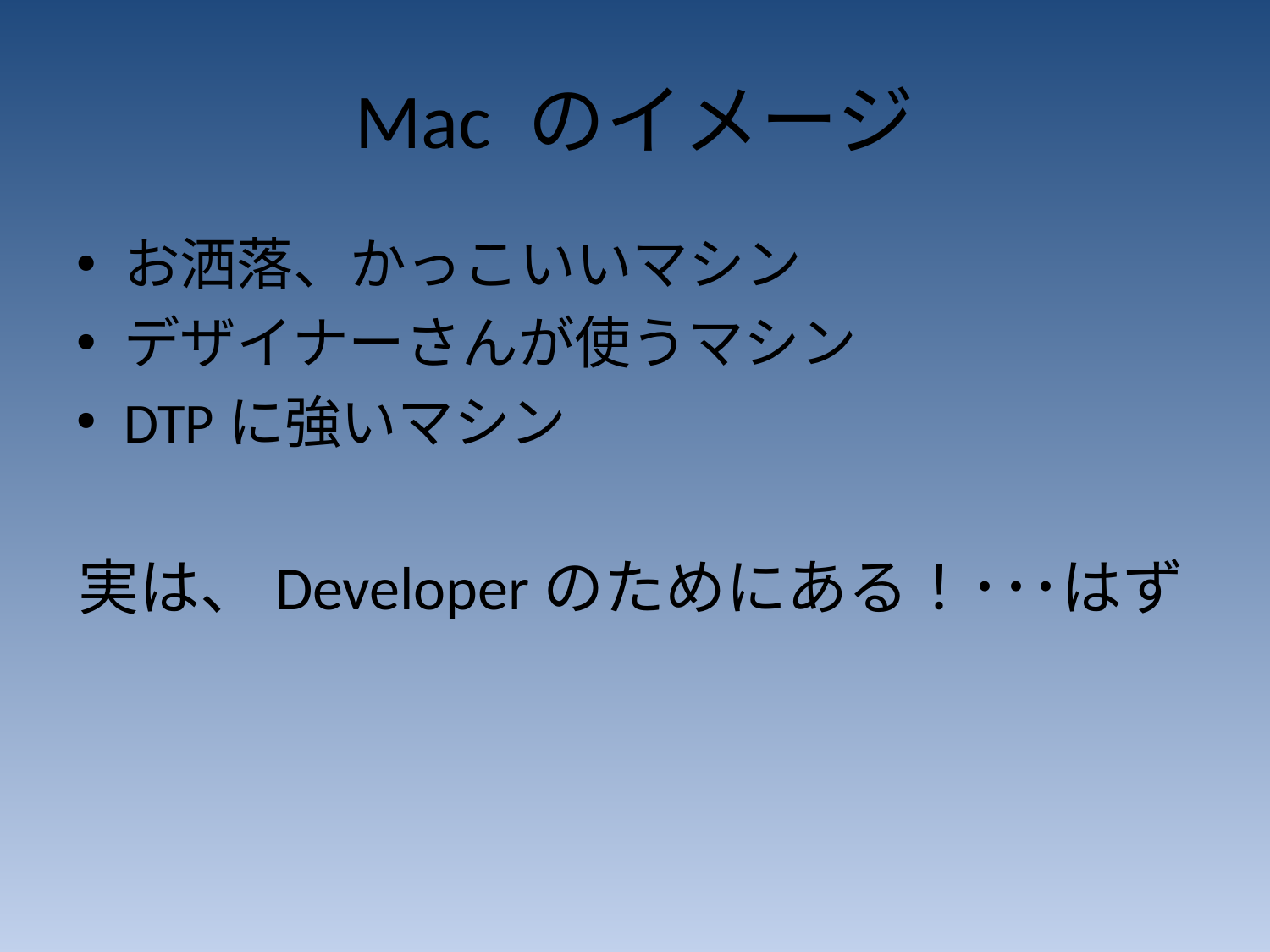

# Mac のイメージ
お洒落、かっこいいマシン
デザイナーさんが使うマシン
DTPに強いマシン

実は、Developerのためにある！･･･はず